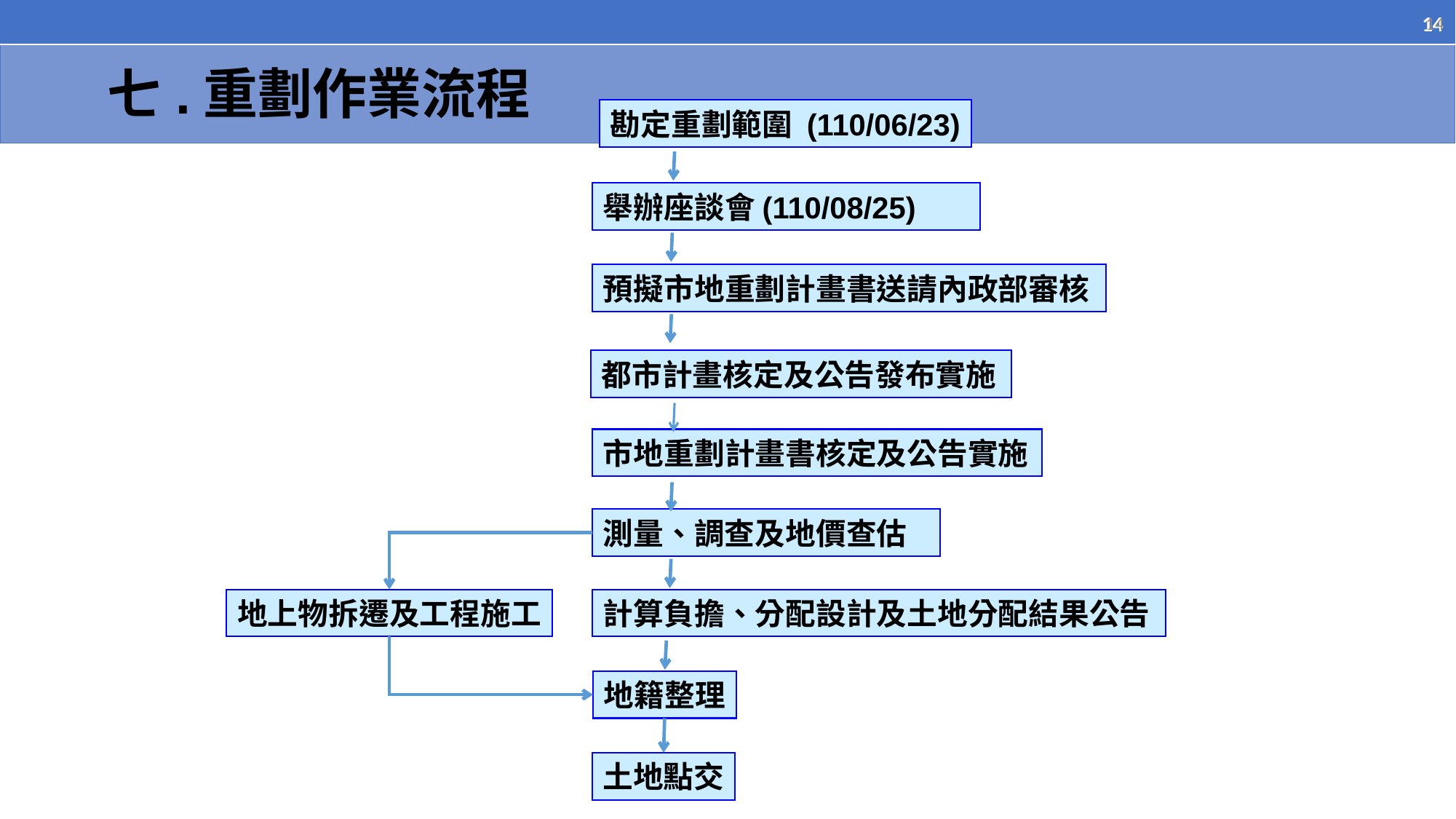

14
七.重劃作業流程
勘定重劃範圍 (110/06/23)
舉辦座談會(110/08/25)
預擬市地重劃計畫書送請內政部審核
都市計畫核定及公告發布實施
市地重劃計畫書核定及公告實施
測量、調查及地價查估
地上物拆遷及工程施工
計算負擔、分配設計及土地分配結果公告

地籍整理
土地點交